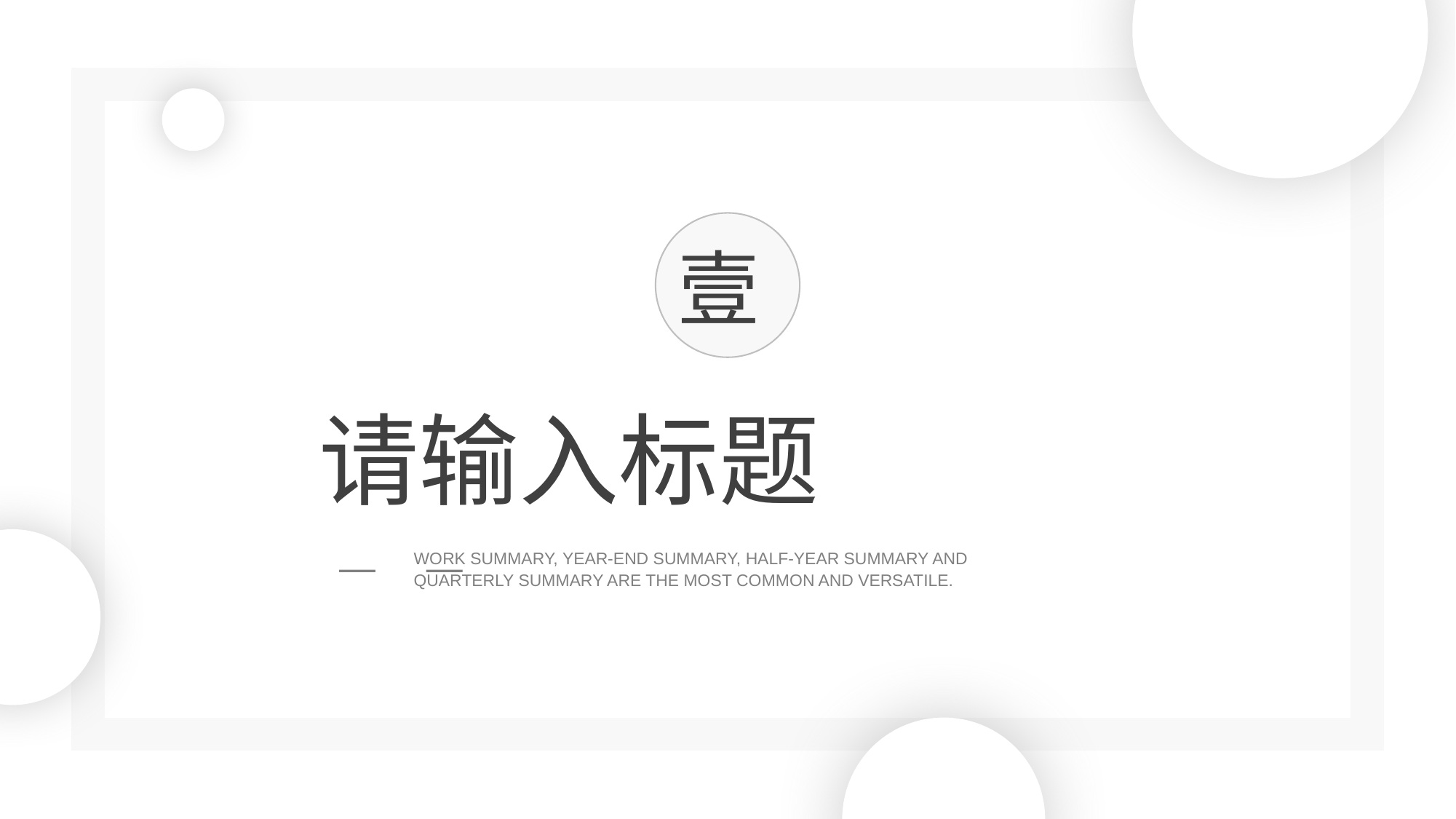

壹
请输入标题

—     —
WORK SUMMARY, YEAR-END SUMMARY, HALF-YEAR SUMMARY AND
QUARTERLY SUMMARY ARE THE MOST COMMON AND VERSATILE.